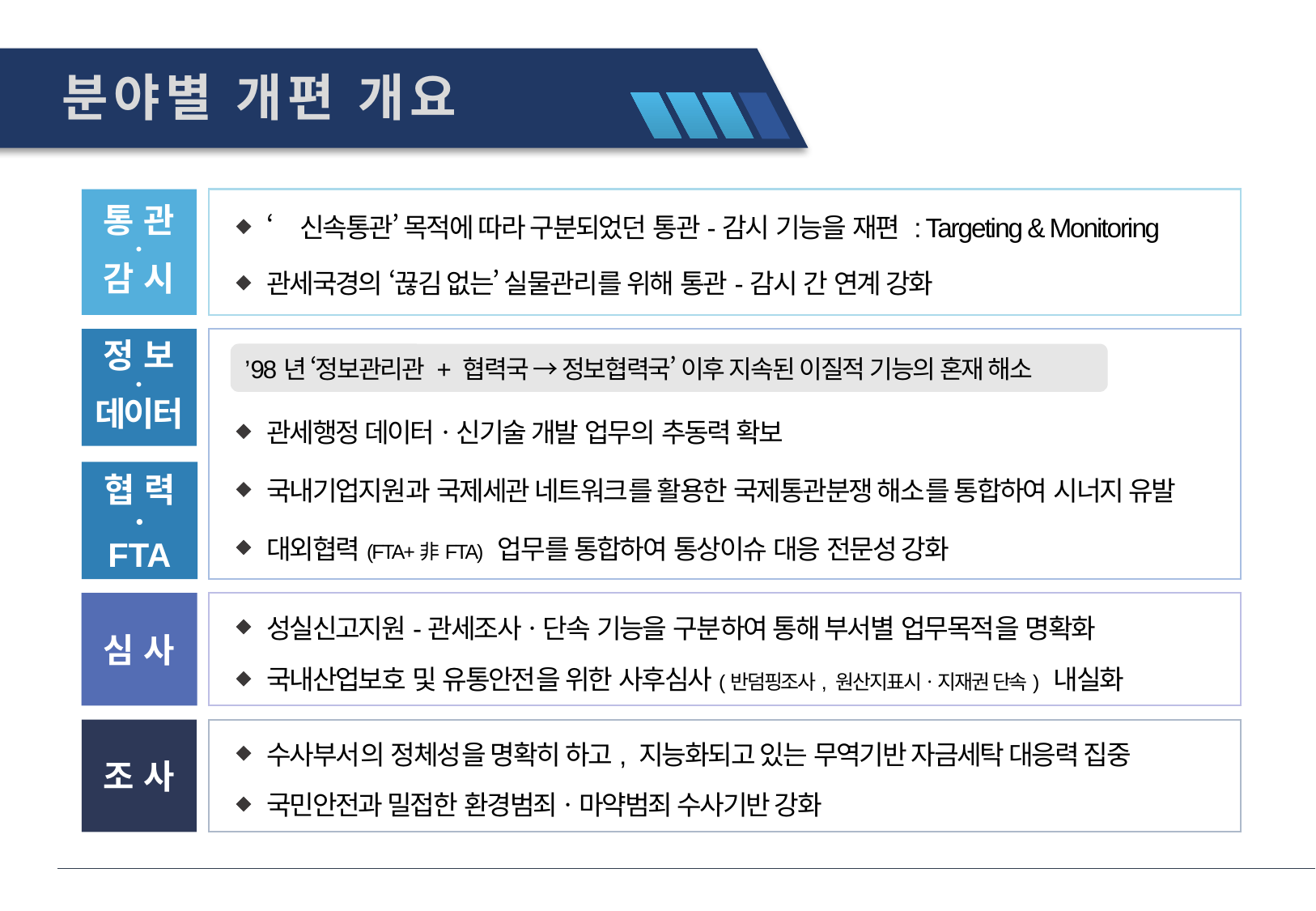

분야별 개편 개요

통 관
ㆍ
감 시

‘신속통관’ 목적에 따라 구분되었던 통관-감시 기능을 재편 : Targeting & Monitoring

관세국경의 ‘끊김 없는’ 실물관리를 위해 통관-감시 간 연계 강화

정 보
ㆍ
데이터

’98년 ‘정보관리관 + 협력국 → 정보협력국’ 이후 지속된 이질적 기능의 혼재 해소
관세행정 데이터ㆍ신기술 개발 업무의 추동력 확보

협 력
ㆍ
FTA
국내기업지원과 국제세관 네트워크를 활용한 국제통관분쟁 해소를 통합하여 시너지 유발

대외협력(FTA+非FTA) 업무를 통합하여 통상이슈 대응 전문성 강화

심 사

성실신고지원-관세조사ㆍ단속 기능을 구분하여 통해 부서별 업무목적을 명확화

국내산업보호 및 유통안전을 위한 사후심사(반덤핑조사, 원산지표시ㆍ지재권 단속) 내실화

조 사

수사부서의 정체성을 명확히 하고, 지능화되고 있는 무역기반 자금세탁 대응력 집중

국민안전과 밀접한 환경범죄ㆍ마약범죄 수사기반 강화